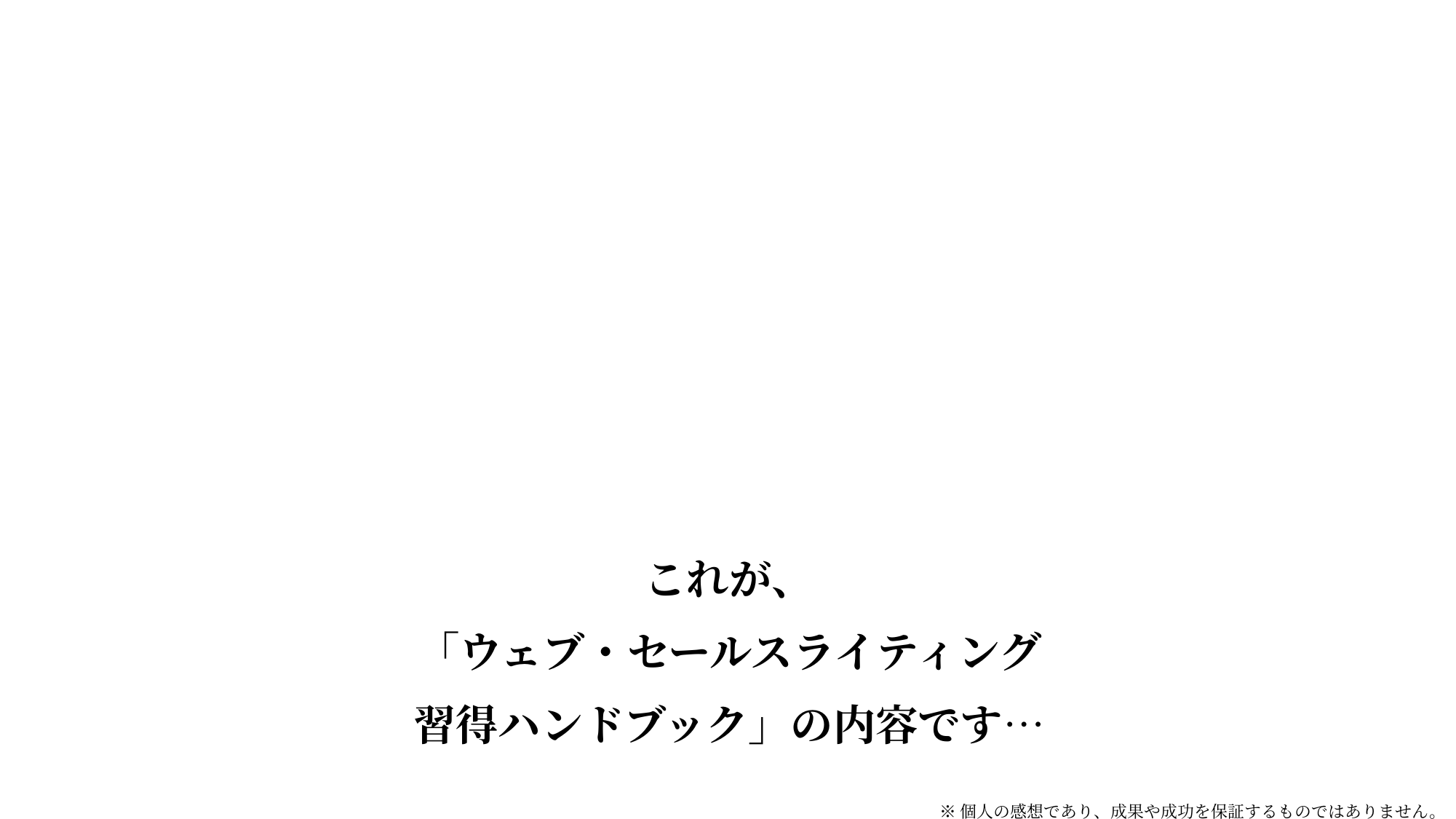

これが、
「ウェブ・セールスライティング
習得ハンドブック」の内容です…
※個人の感想であり、成果や成功を保証するものではありません。